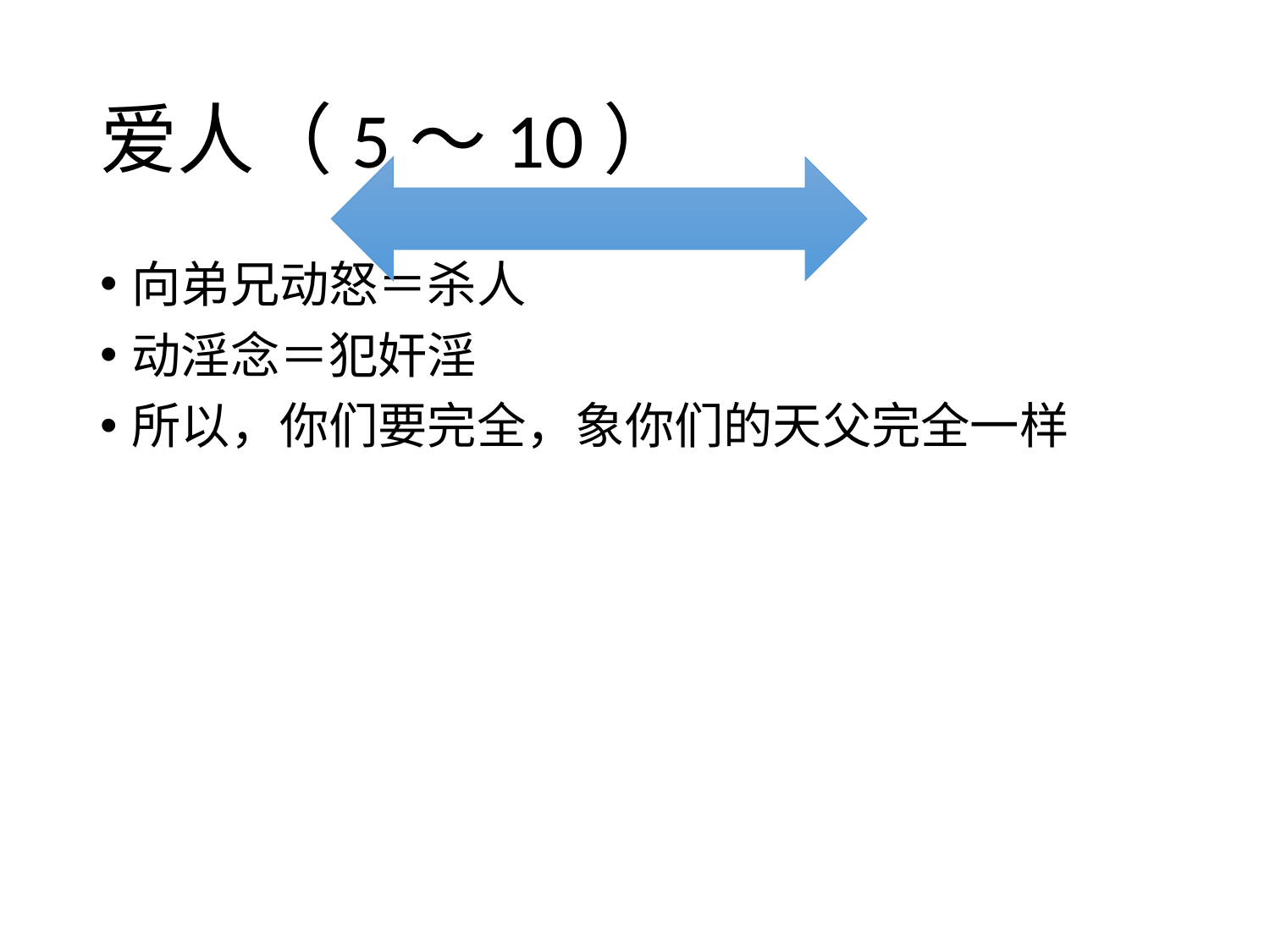

# 爱人（5～10）

向弟兄动怒＝杀人
动淫念＝犯奸淫
所以，你们要完全，象你们的天父完全一样